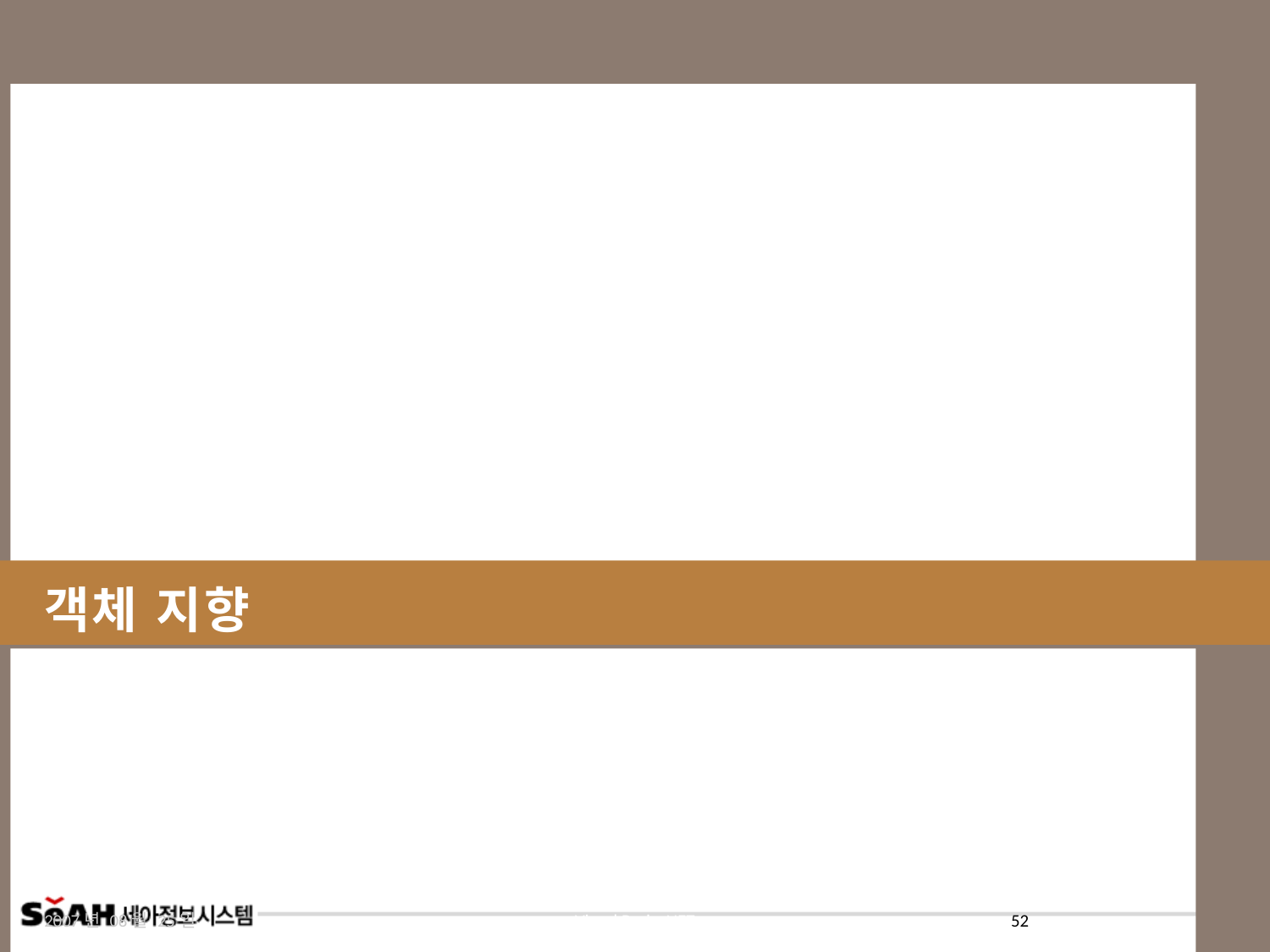

# 객체 지향
2007년 08월 25일
Visual Basic .NET
52